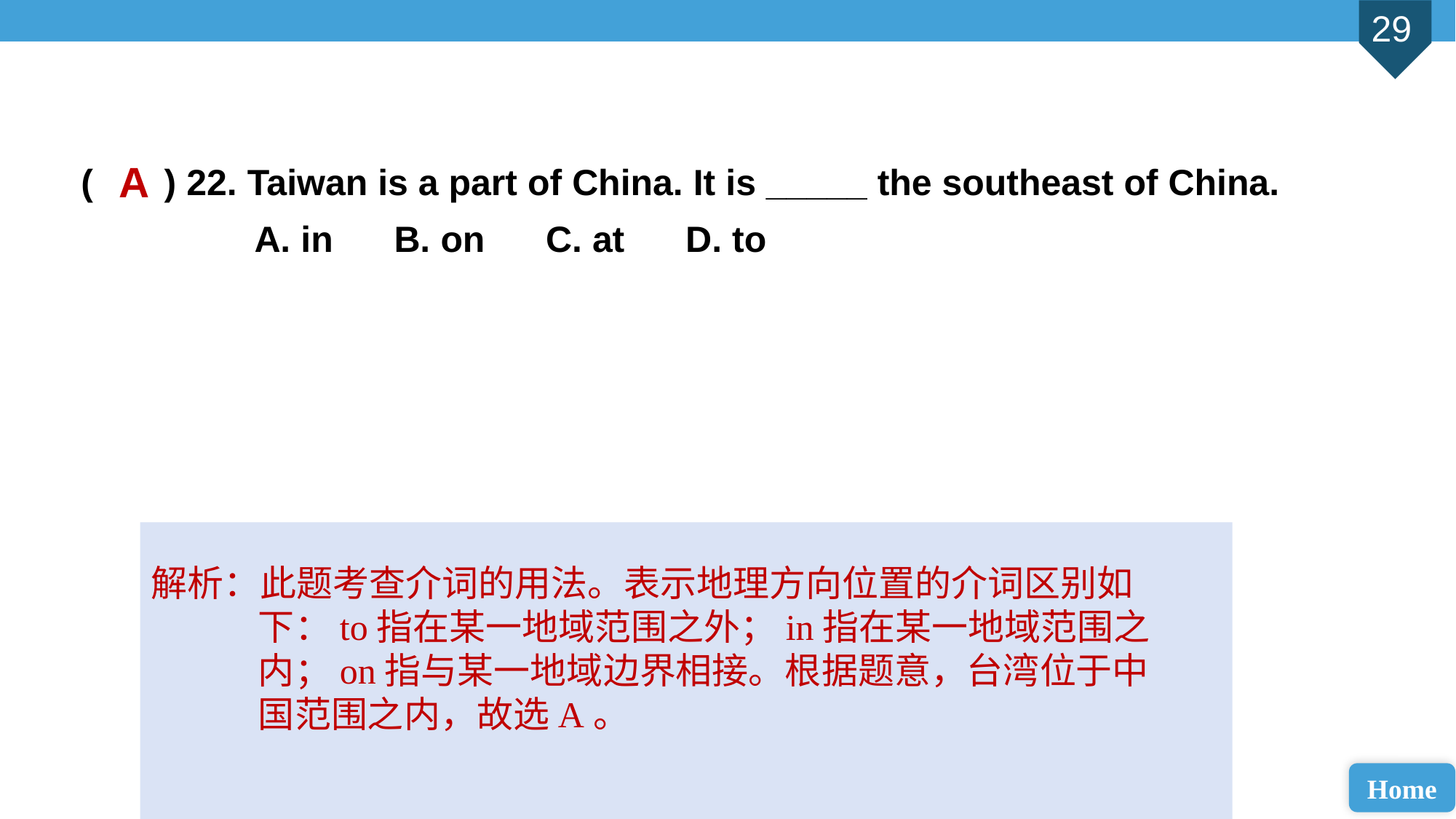

(       ) 22. Taiwan is a part of China. It is _____ the southeast of China.
                 A. in      B. on      C. at      D. to
A

解析：此题考查介词的用法。表示地理方向位置的介词区别如下：to指在某一地域范围之外；in指在某一地域范围之内；on指与某一地域边界相接。根据题意，台湾位于中国范围之内，故选A。